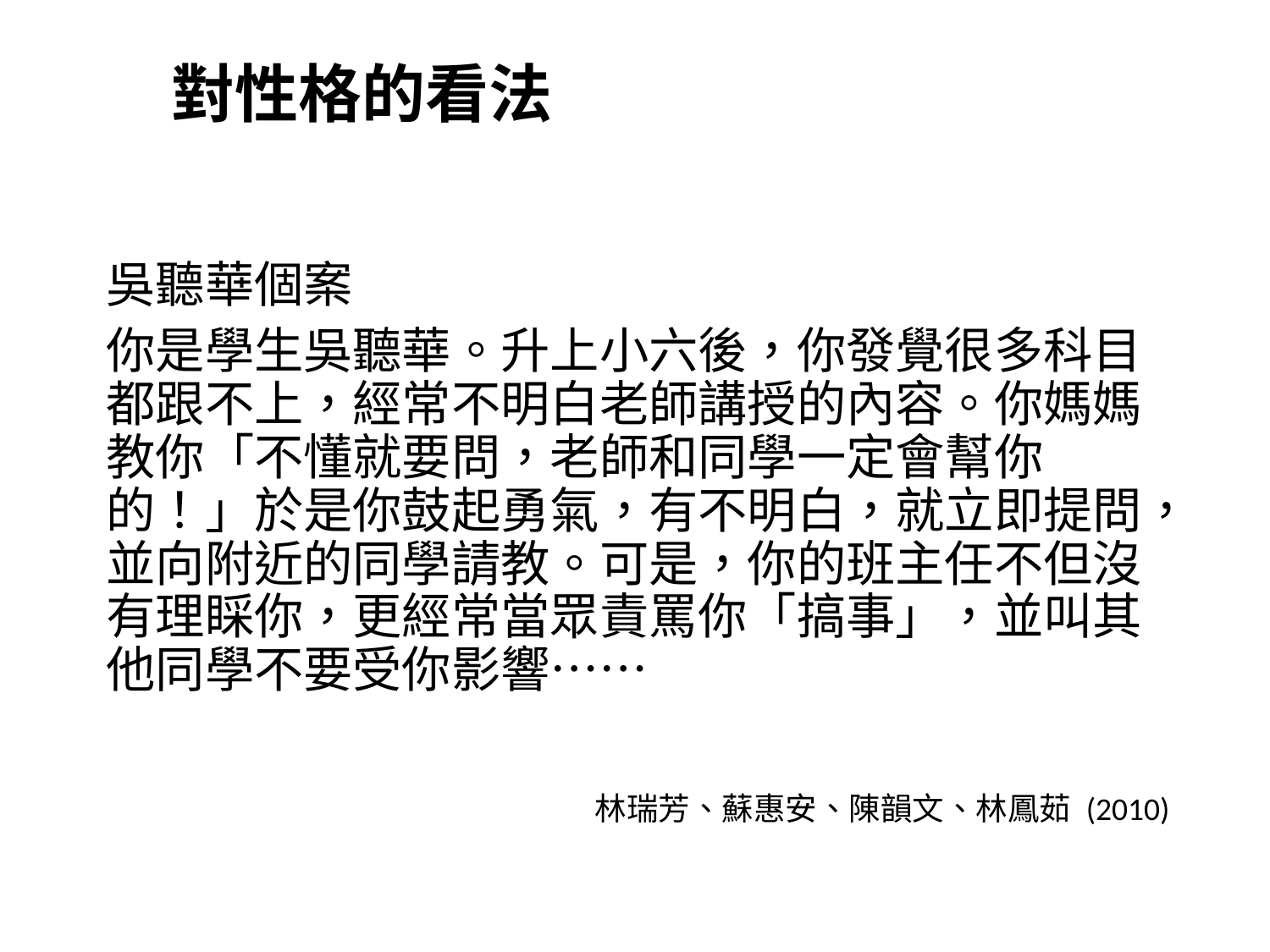

# 對性格的看法
吳聽華個案
你是學生吳聽華。升上小六後，你發覺很多科目都跟不上，經常不明白老師講授的內容。你媽媽教你「不懂就要問，老師和同學一定會幫你的！」於是你鼓起勇氣，有不明白，就立即提問，並向附近的同學請教。可是，你的班主任不但沒有理睬你，更經常當眾責罵你「搞事」，並叫其他同學不要受你影響……
林瑞芳、蘇惠安、陳韻文、林鳳茹 (2010)